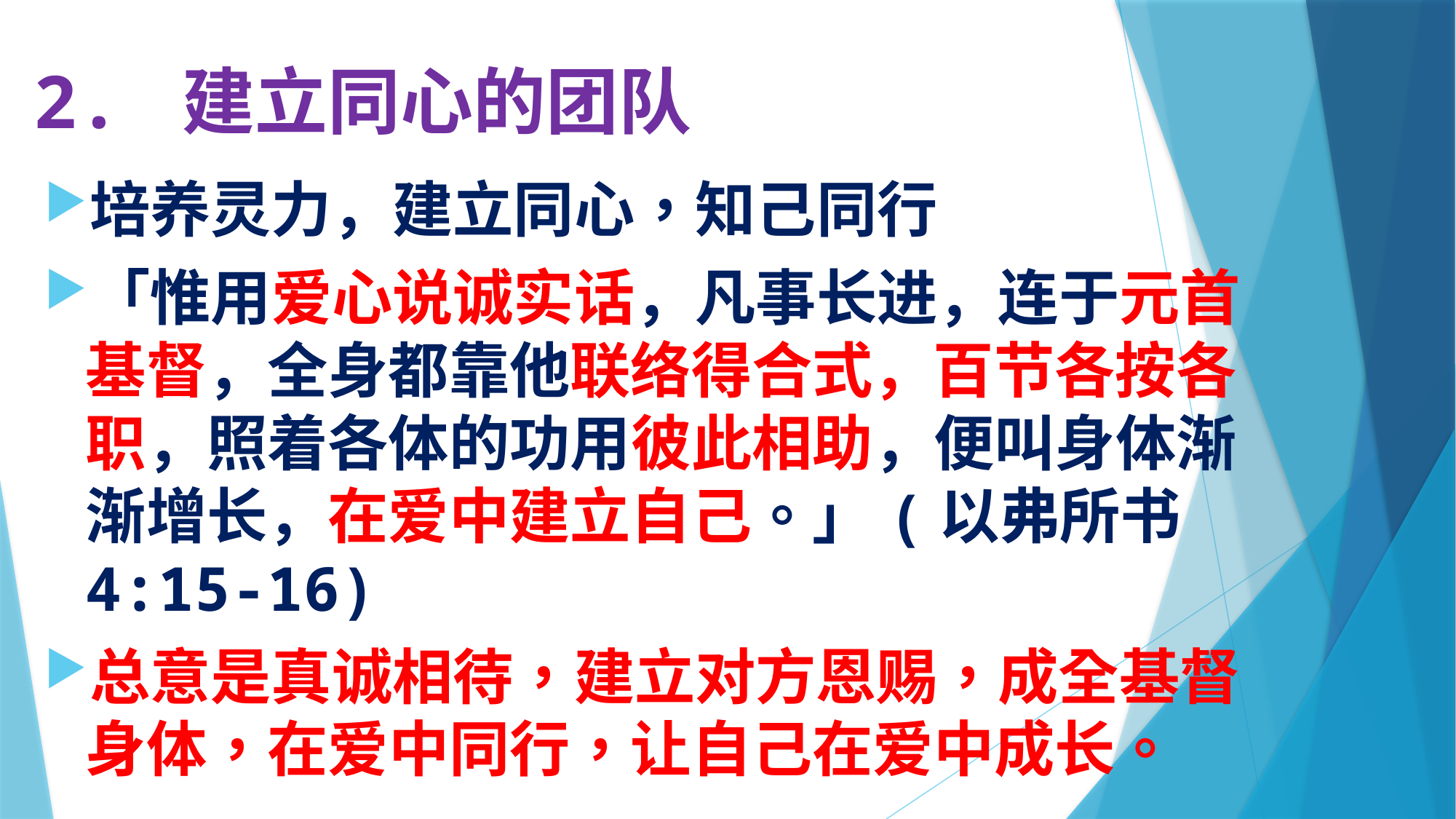

# 2. 建立同心的团队
培养灵力，建立同心，知己同行
「惟用爱心说诚实话，凡事长进，连于元首基督，全身都靠他联络得合式，百节各按各职，照着各体的功用彼此相助，便叫身体渐渐增长，在爱中建立自己。」(以弗所书 4:15-16)
总意是真诚相待，建立对方恩赐，成全基督身体，在爱中同行，让自己在爱中成长。